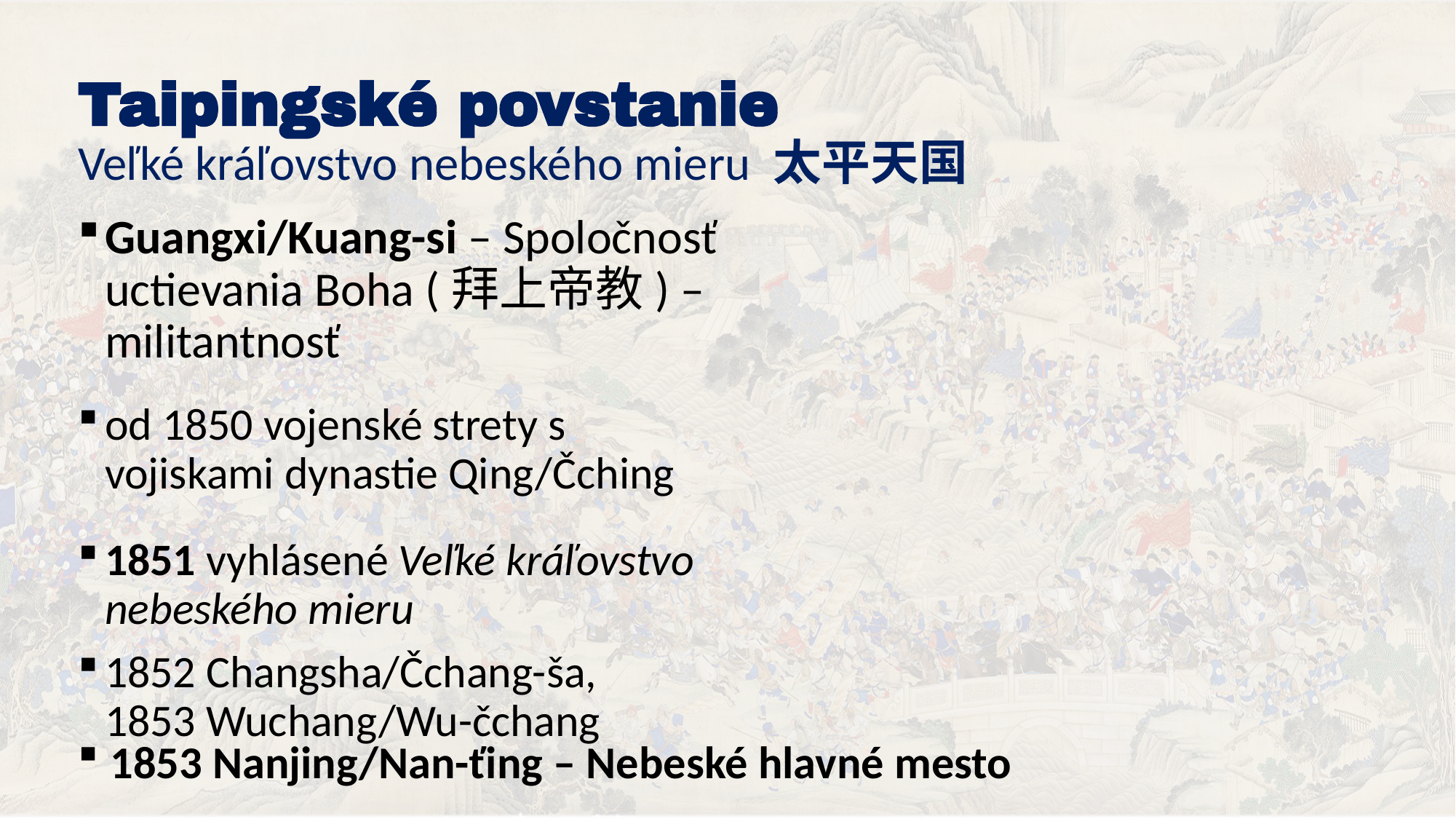

Taipingské povstanie
Veľké kráľovstvo nebeského mieru 太平天国
Guangxi/Kuang-si – Spoločnosť uctievania Boha (拜上帝教) –militantnosť

od 1850 vojenské strety s vojiskami dynastie Qing/Čching

1851 vyhlásené Veľké kráľovstvo nebeského mieru
1852 Changsha/Čchang-ša,    1853 Wuchang/Wu-čchang

1853 Nanjing/Nan-ťing – Nebeské hlavné mesto